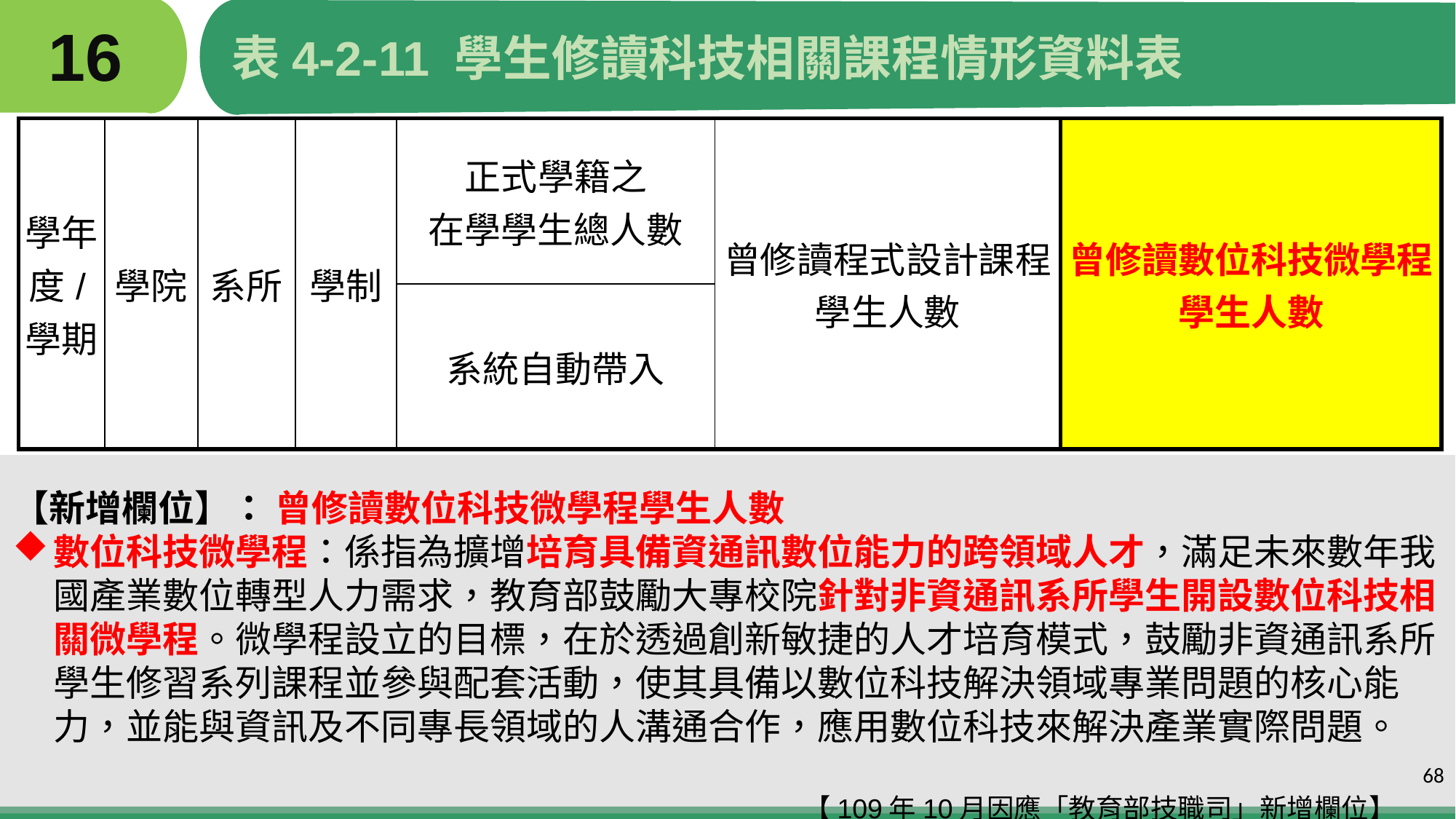

# 16
表4-2-11 學生修讀科技相關課程情形資料表
| 學年度/學期 | 學院 | 系所 | 學制 | 正式學籍之 在學學生總人數 | 曾修讀程式設計課程 學生人數 | 曾修讀數位科技微學程學生人數 |
| --- | --- | --- | --- | --- | --- | --- |
|  |  |  |  | 系統自動帶入 |  |  |
【新增欄位】： 曾修讀數位科技微學程學生人數
數位科技微學程：係指為擴增培育具備資通訊數位能力的跨領域人才，滿足未來數年我國產業數位轉型人力需求，教育部鼓勵大專校院針對非資通訊系所學生開設數位科技相關微學程。微學程設立的目標，在於透過創新敏捷的人才培育模式，鼓勵非資通訊系所學生修習系列課程並參與配套活動，使其具備以數位科技解決領域專業問題的核心能力，並能與資訊及不同專長領域的人溝通合作，應用數位科技來解決產業實際問題。

                                                                                                                       【109年10月因應「教育部技職司」新增欄位】

68